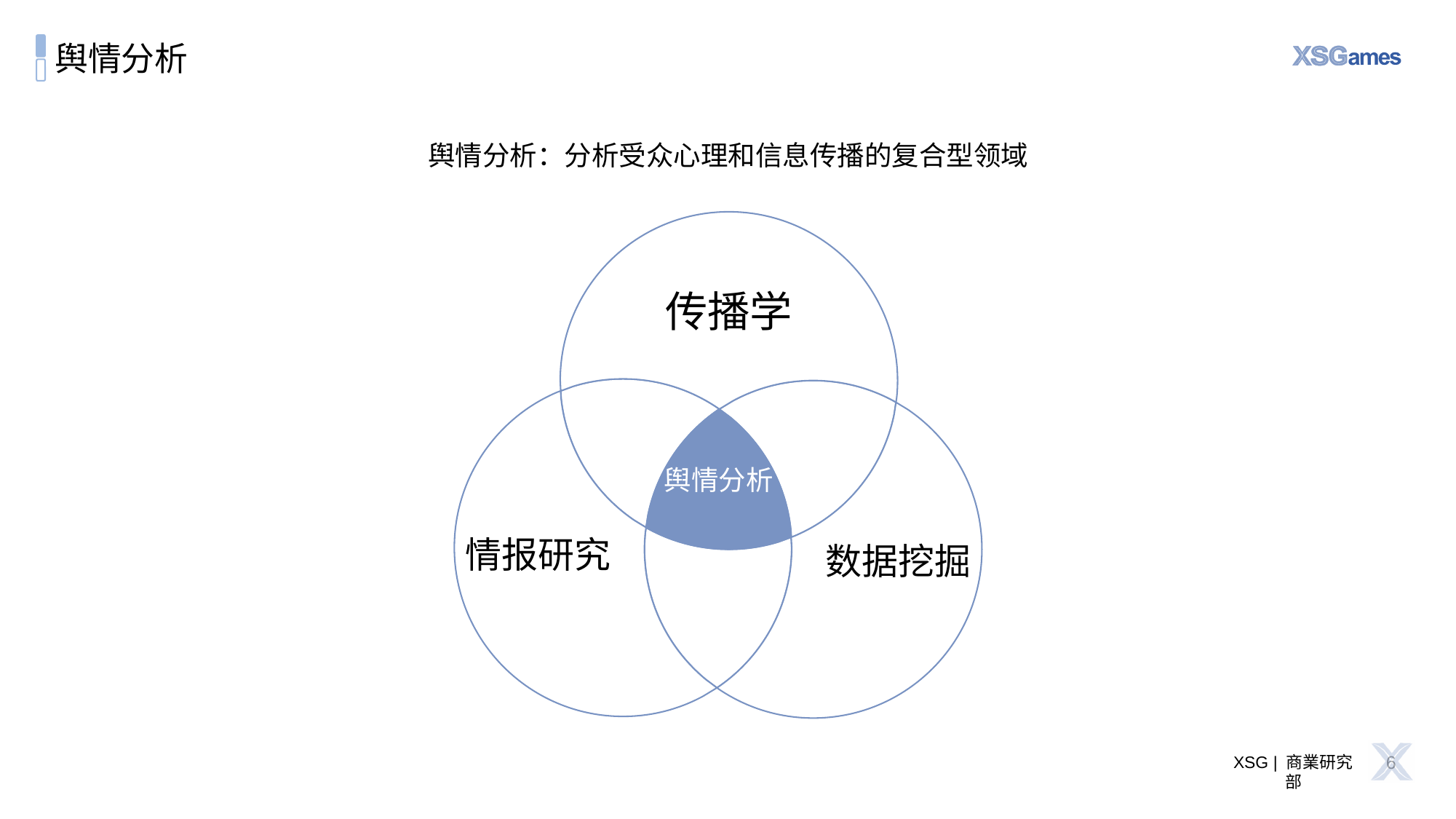

# 舆情分析
舆情分析：分析受众心理和信息传播的复合型领域
传播学

情报研究
数据挖掘
舆情分析

6